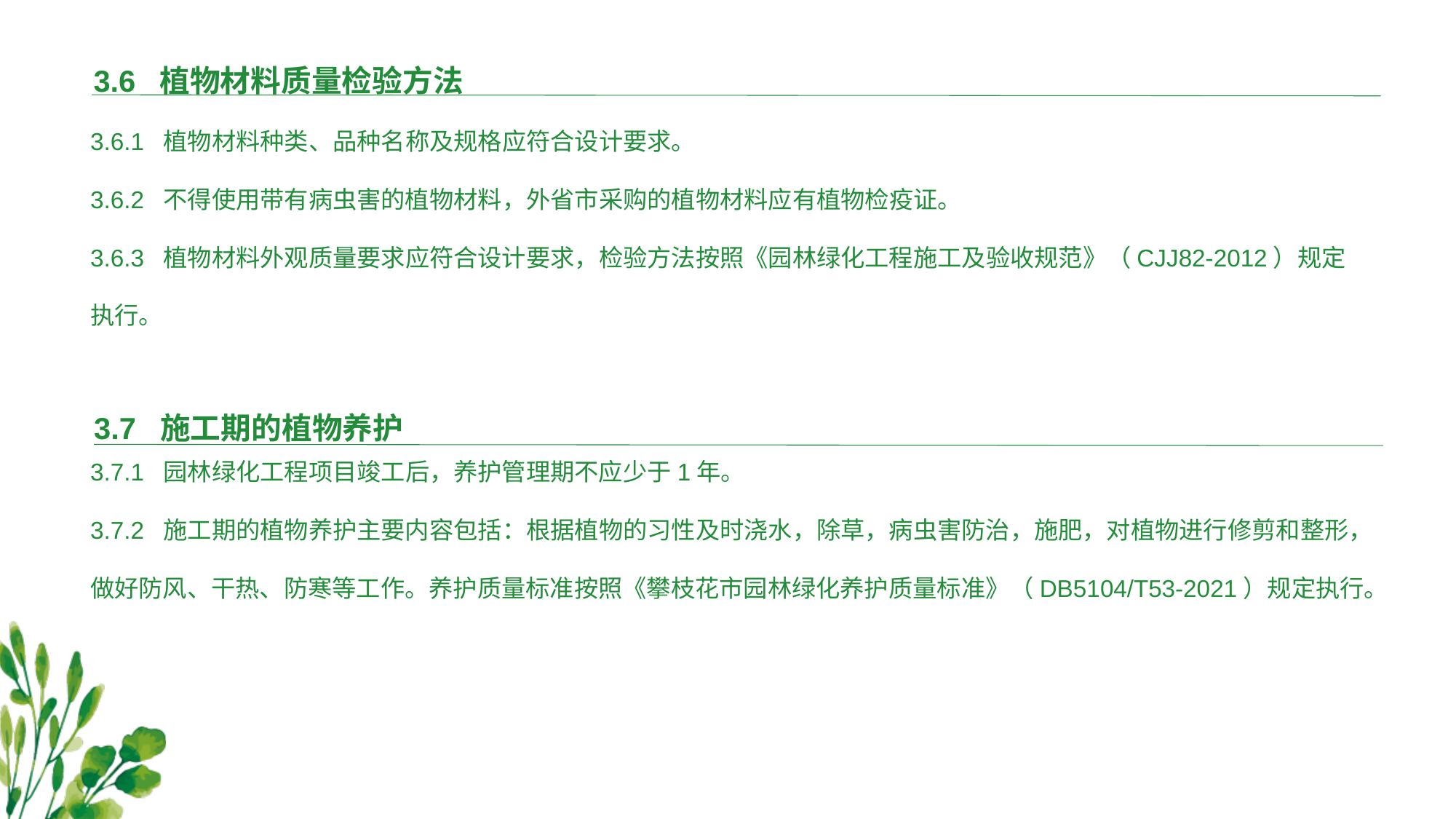

3.6  植物材料质量检验方法
3.6.1  植物材料种类、品种名称及规格应符合设计要求。
3.6.2  不得使用带有病虫害的植物材料，外省市采购的植物材料应有植物检疫证。
3.6.3  植物材料外观质量要求应符合设计要求，检验方法按照《园林绿化工程施工及验收规范》（CJJ82-2012）规定执行。

3.7.1  园林绿化工程项目竣工后，养护管理期不应少于1年。
3.7.2  施工期的植物养护主要内容包括：根据植物的习性及时浇水，除草，病虫害防治，施肥，对植物进行修剪和整形，做好防风、干热、防寒等工作。养护质量标准按照《攀枝花市园林绿化养护质量标准》（DB5104/T53-2021）规定执行。
3.7  施工期的植物养护